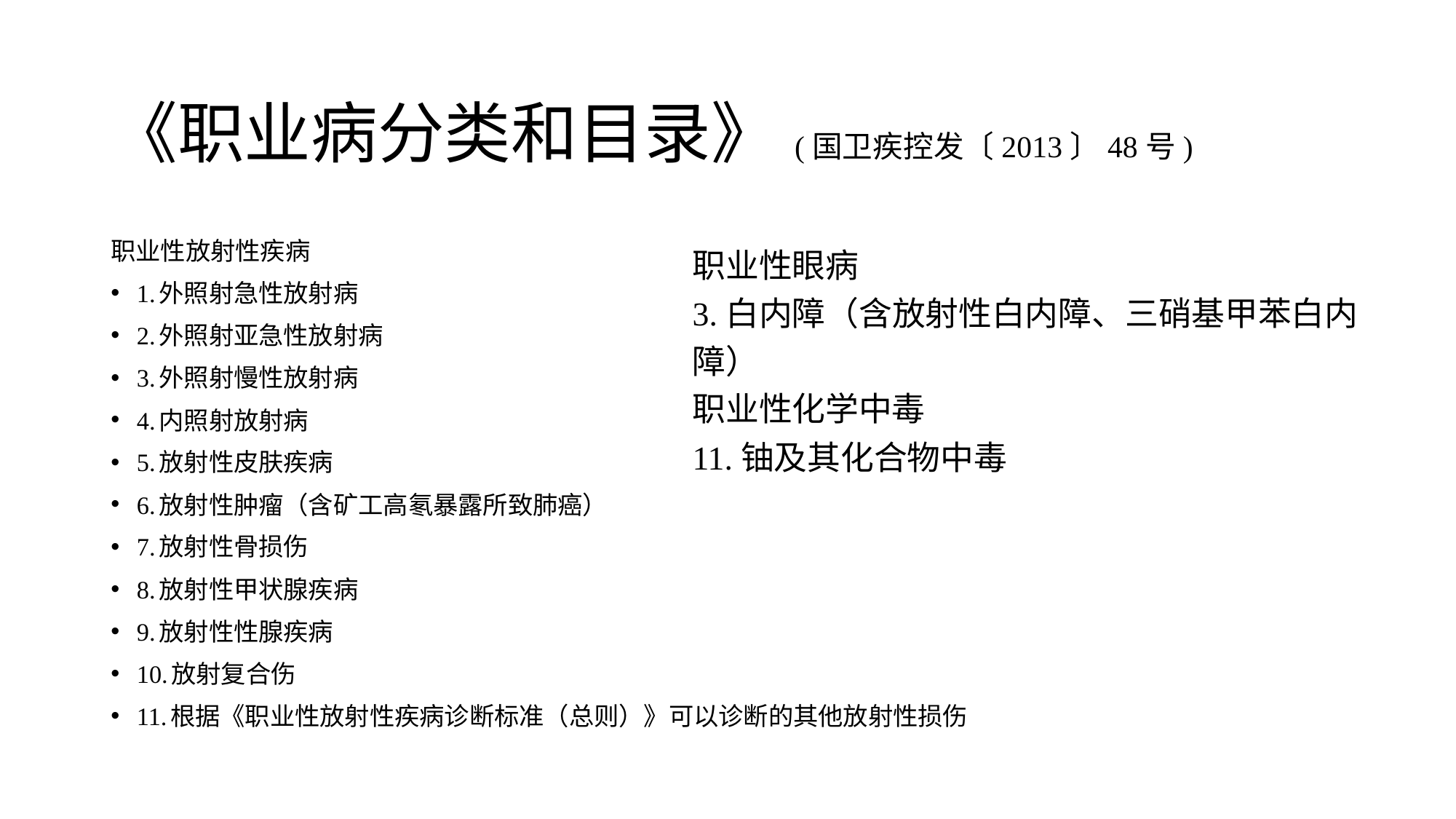

# 《职业病分类和目录》(国卫疾控发〔2013〕48号)
职业性放射性疾病
1.外照射急性放射病
2.外照射亚急性放射病
3.外照射慢性放射病
4.内照射放射病
5.放射性皮肤疾病
6.放射性肿瘤（含矿工高氡暴露所致肺癌）
7.放射性骨损伤
8.放射性甲状腺疾病
9.放射性性腺疾病
10.放射复合伤
11.根据《职业性放射性疾病诊断标准（总则）》可以诊断的其他放射性损伤
职业性眼病
3.白内障（含放射性白内障、三硝基甲苯白内障）
职业性化学中毒
11.铀及其化合物中毒